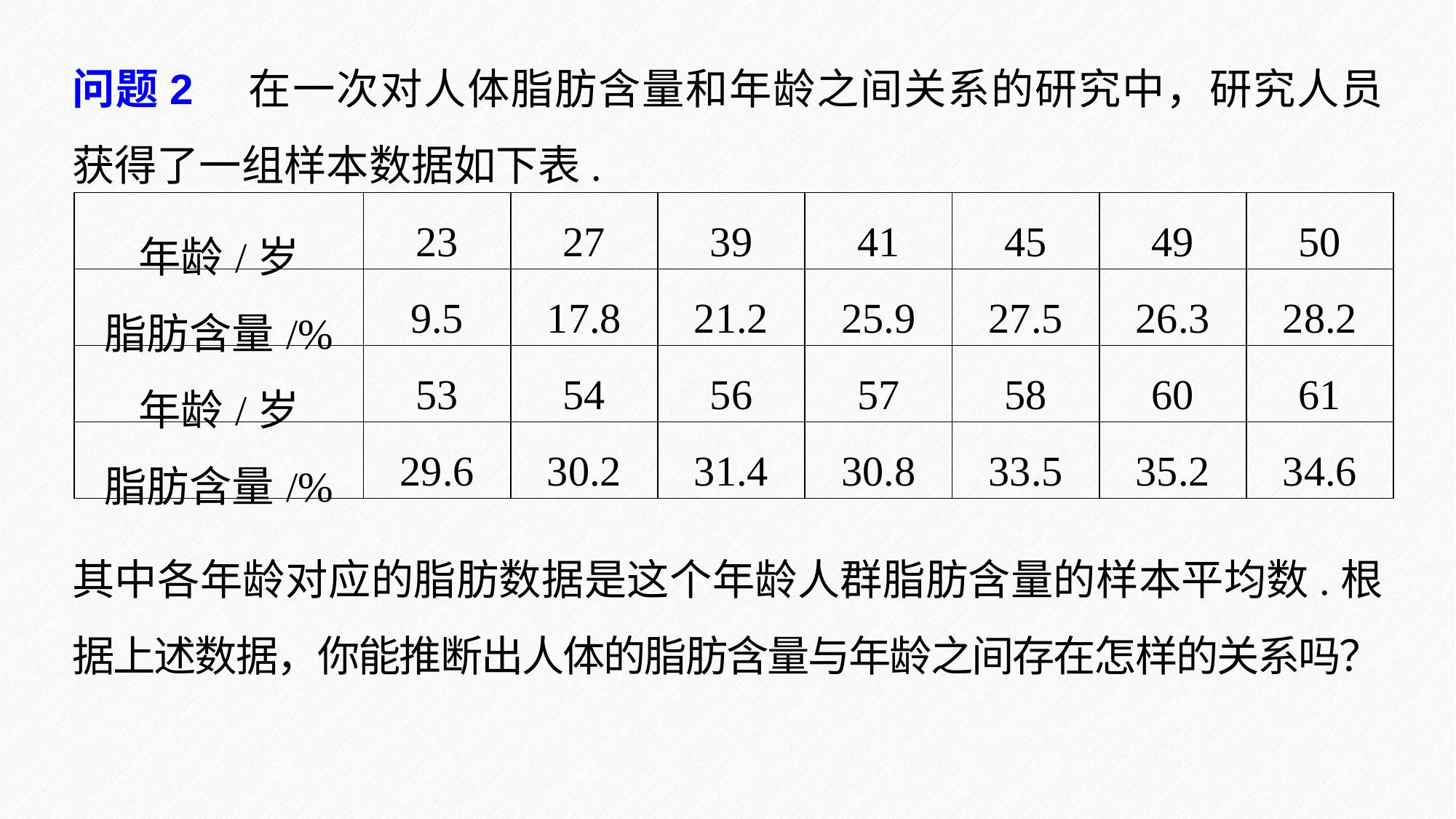

问题2　在一次对人体脂肪含量和年龄之间关系的研究中，研究人员获得了一组样本数据如下表.
| 年龄/岁 | 23 | 27 | 39 | 41 | 45 | 49 | 50 |
| --- | --- | --- | --- | --- | --- | --- | --- |
| 脂肪含量/% | 9.5 | 17.8 | 21.2 | 25.9 | 27.5 | 26.3 | 28.2 |
| 年龄/岁 | 53 | 54 | 56 | 57 | 58 | 60 | 61 |
| 脂肪含量/% | 29.6 | 30.2 | 31.4 | 30.8 | 33.5 | 35.2 | 34.6 |
其中各年龄对应的脂肪数据是这个年龄人群脂肪含量的样本平均数.根据上述数据，你能推断出人体的脂肪含量与年龄之间存在怎样的关系吗？